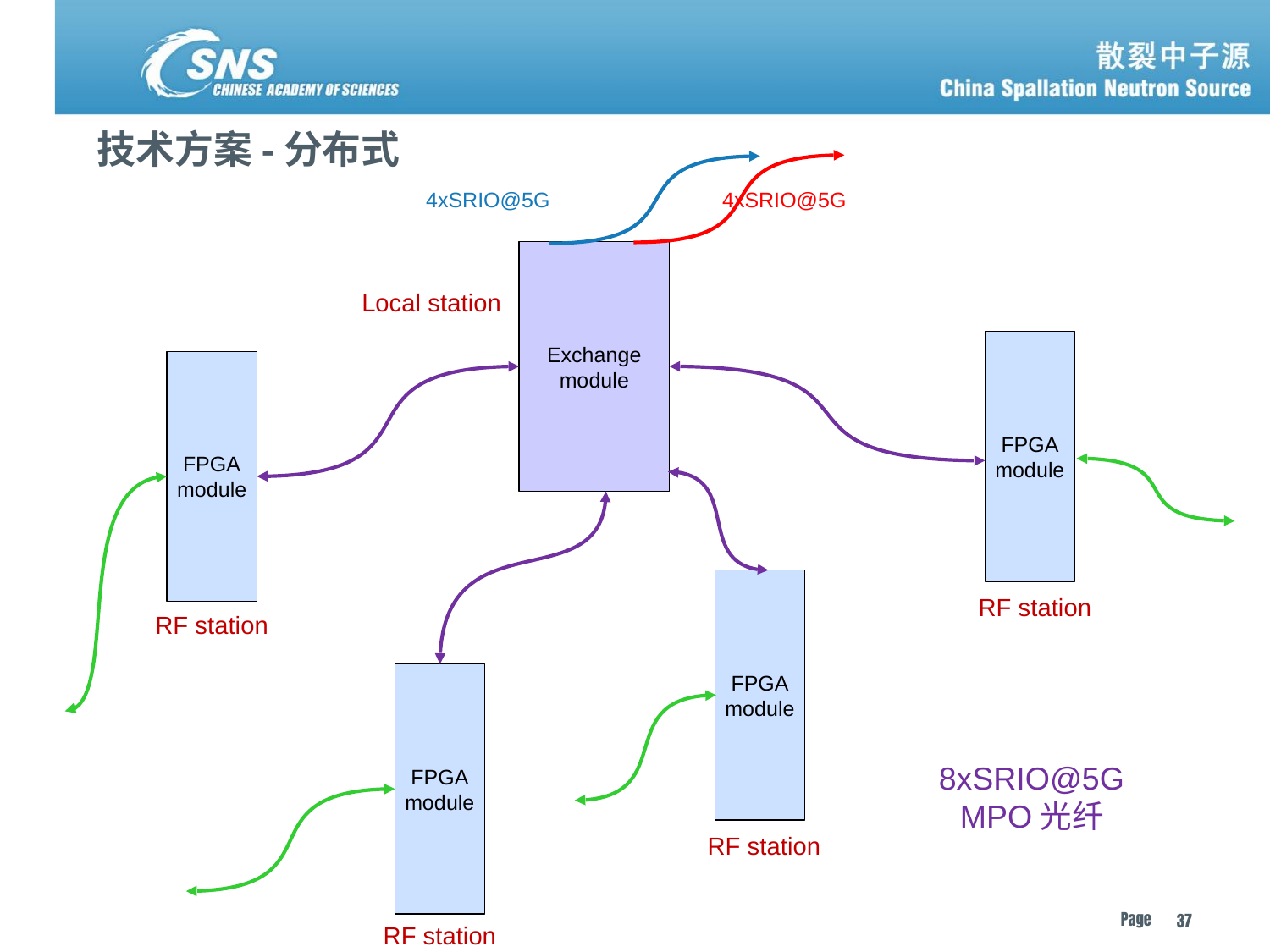

# 技术方案-分布式
4xSRIO@5G
4xSRIO@5G
Exchange
module
Local station
FPGA
module
FPGA
module
FPGA
module
RF station
RF station
FPGA
module
8xSRIO@5G
MPO光纤
RF station
RF station
37